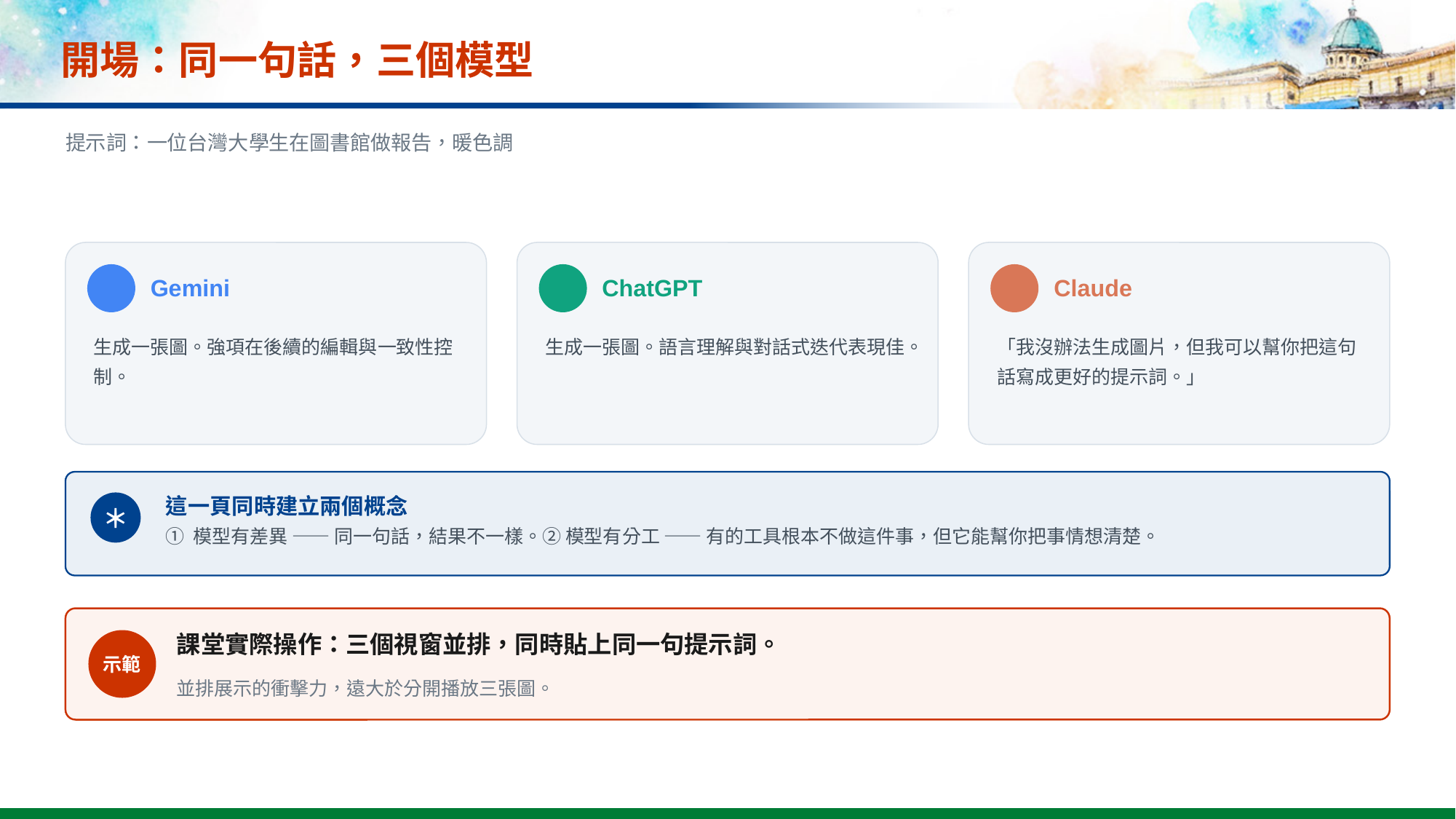

# 開場：同一句話，三個模型
提示詞：一位台灣大學生在圖書館做報告，暖色調

Gemini
ChatGPT
Claude
生成一張圖。強項在後續的編輯與一致性控制。
生成一張圖。語言理解與對話式迭代表現佳。
「我沒辦法生成圖片，但我可以幫你把這句話寫成更好的提示詞。」

這一頁同時建立兩個概念
＊
① 模型有差異 —— 同一句話，結果不一樣。② 模型有分工 —— 有的工具根本不做這件事，但它能幫你把事情想清楚。

課堂實際操作：三個視窗並排，同時貼上同一句提示詞。
示範
並排展示的衝擊力，遠大於分開播放三張圖。